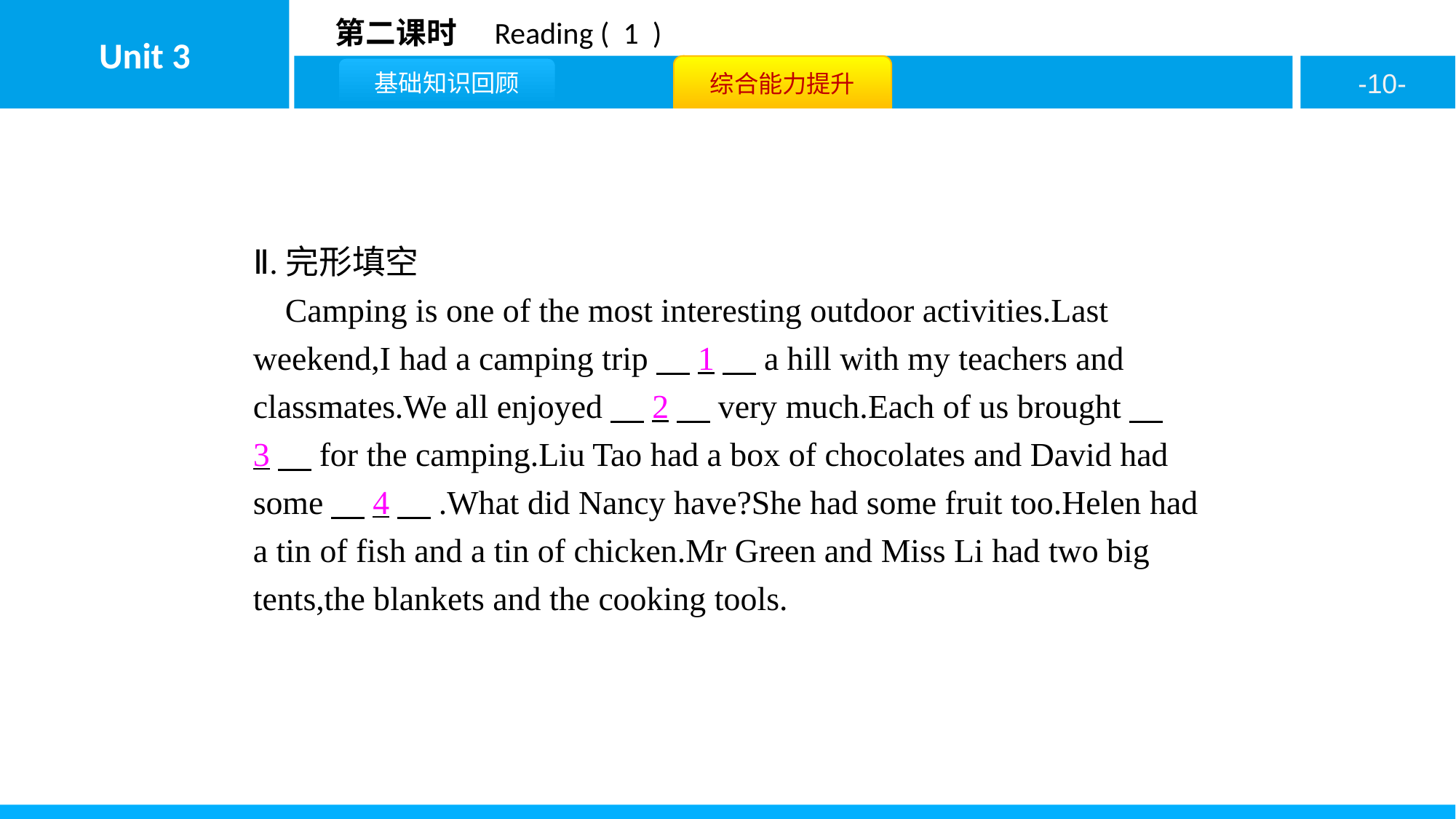

Ⅱ.完形填空
Camping is one of the most interesting outdoor activities.Last weekend,I had a camping trip　1　a hill with my teachers and classmates.We all enjoyed　2　very much.Each of us brought　3　for the camping.Liu Tao had a box of chocolates and David had some　4　.What did Nancy have?She had some fruit too.Helen had a tin of fish and a tin of chicken.Mr Green and Miss Li had two big tents,the blankets and the cooking tools.